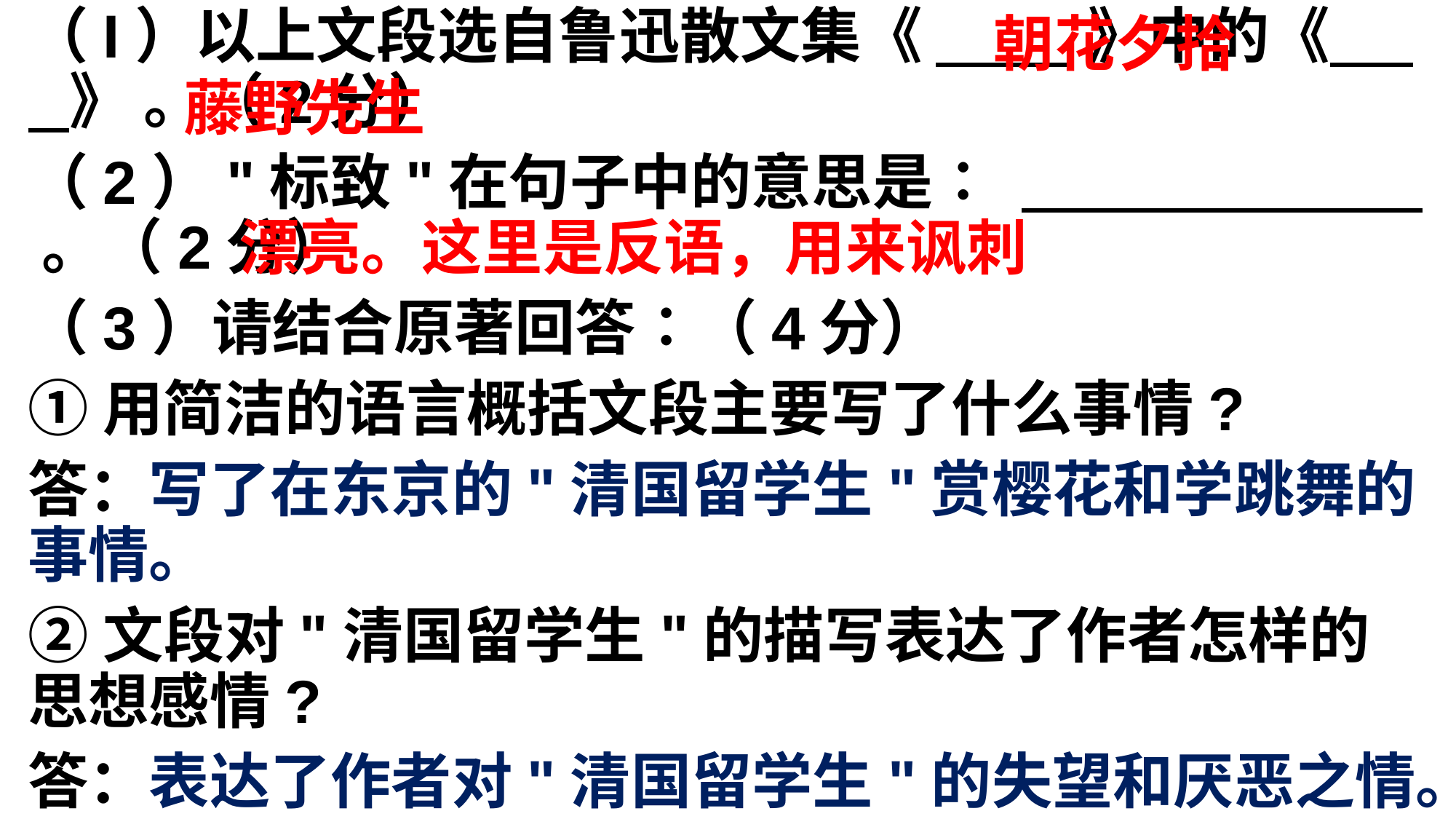

（I）以上文段选自鲁迅散文集《            》中的《          》 。（2分）
（2）"标致"在句子中的意思是∶                                 。（2分）
（3）请结合原著回答∶（4分）
①用简洁的语言概括文段主要写了什么事情?
答：写了在东京的"清国留学生"赏樱花和学跳舞的事情。
②文段对"清国留学生"的描写表达了作者怎样的思想感情?
答：表达了作者对"清国留学生"的失望和厌恶之情。

朝花夕拾
藤野先生
漂亮。这里是反语，用来讽刺